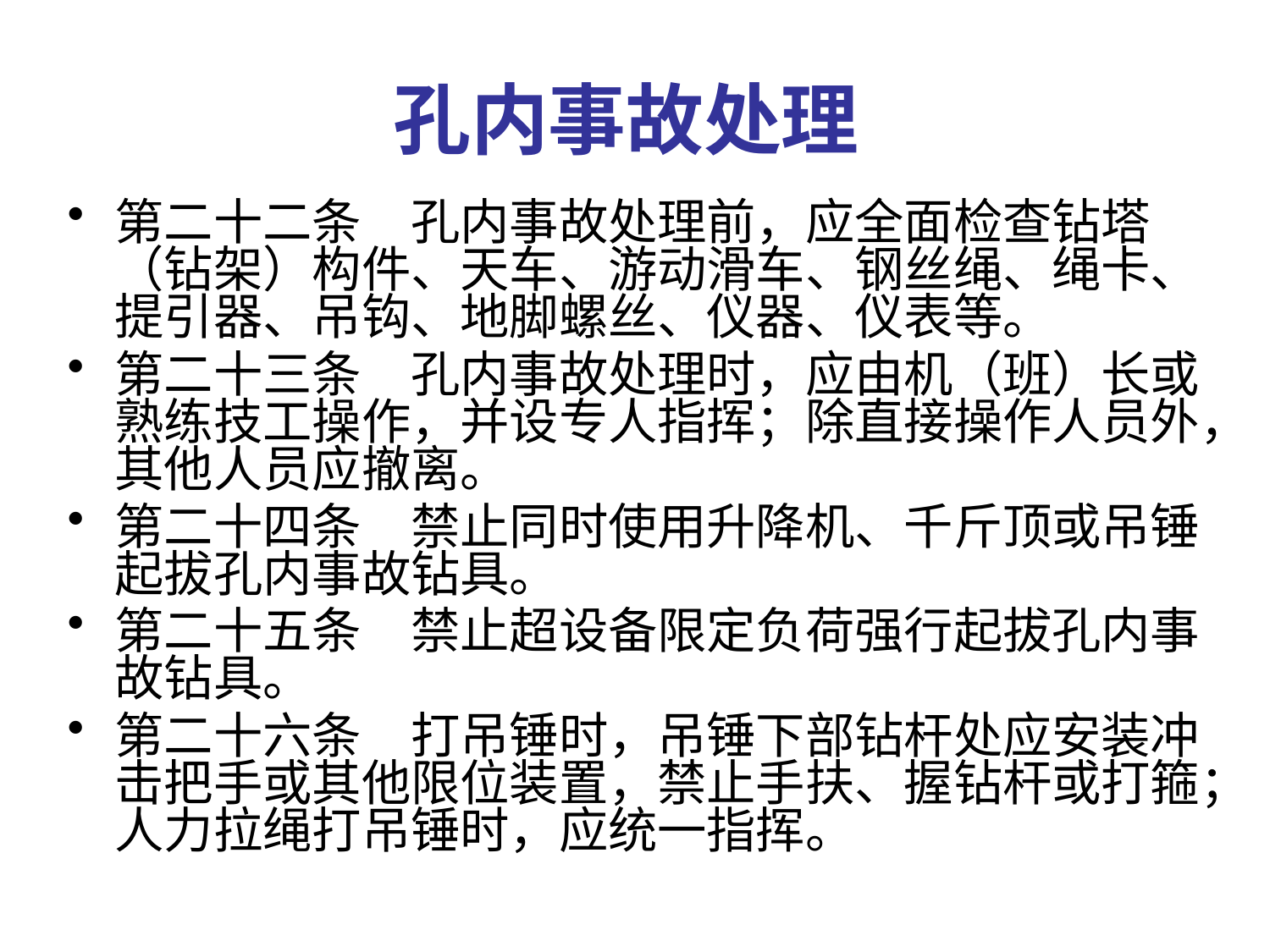

# 孔内事故处理
第二十二条　孔内事故处理前，应全面检查钻塔（钻架）构件、天车、游动滑车、钢丝绳、绳卡、提引器、吊钩、地脚螺丝、仪器、仪表等。
第二十三条　孔内事故处理时，应由机（班）长或熟练技工操作，并设专人指挥；除直接操作人员外，其他人员应撤离。
第二十四条　禁止同时使用升降机、千斤顶或吊锤起拔孔内事故钻具。
第二十五条　禁止超设备限定负荷强行起拔孔内事故钻具。
第二十六条　打吊锤时，吊锤下部钻杆处应安装冲击把手或其他限位装置，禁止手扶、握钻杆或打箍；人力拉绳打吊锤时，应统一指挥。